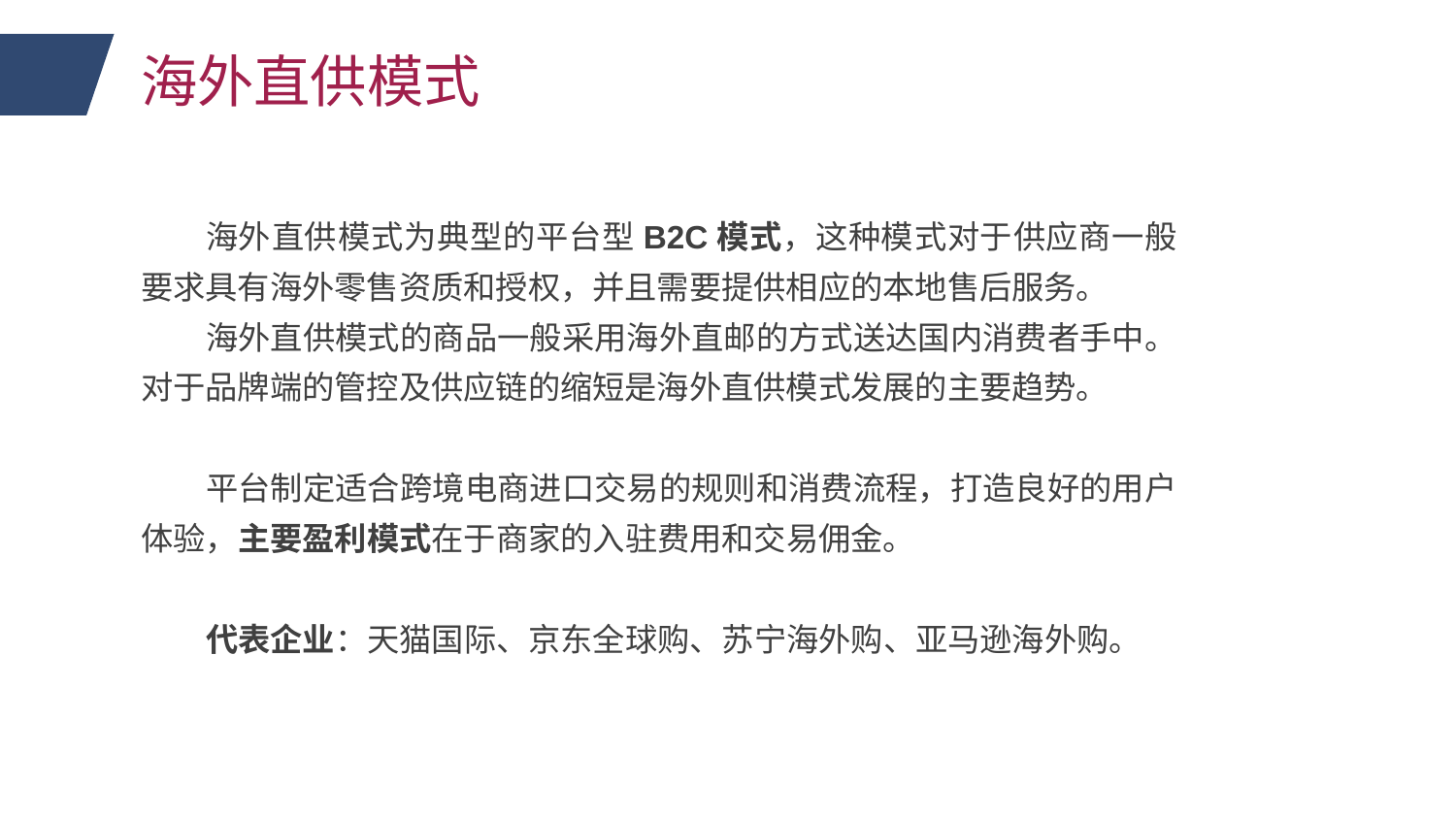

海外直供模式
海外直供模式为典型的平台型B2C模式，这种模式对于供应商一般要求具有海外零售资质和授权，并且需要提供相应的本地售后服务。
海外直供模式的商品一般采用海外直邮的方式送达国内消费者手中。对于品牌端的管控及供应链的缩短是海外直供模式发展的主要趋势。

平台制定适合跨境电商进口交易的规则和消费流程，打造良好的用户体验，主要盈利模式在于商家的入驻费用和交易佣金。

代表企业：天猫国际、京东全球购、苏宁海外购、亚马逊海外购。